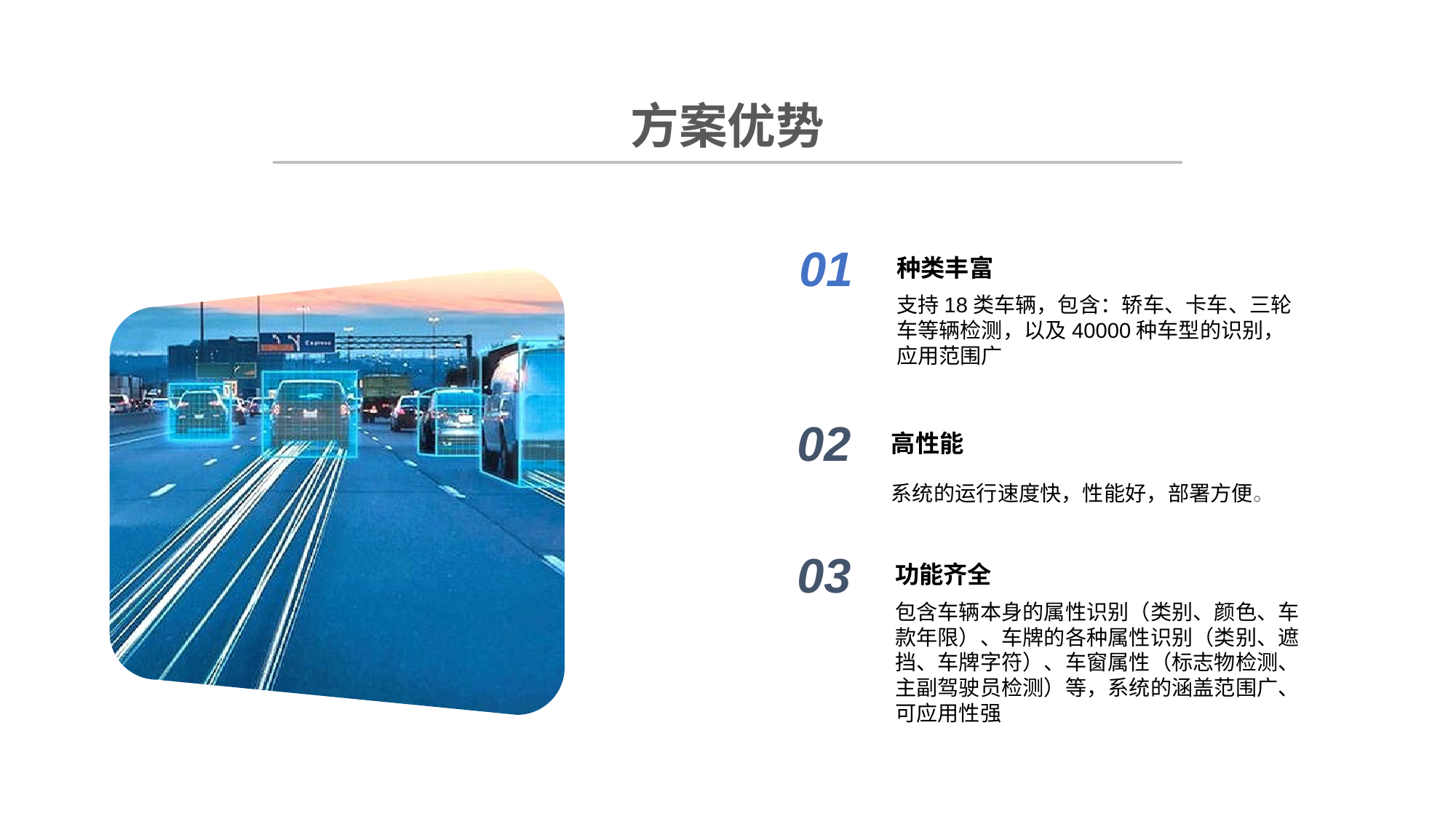

方案优势
01
种类丰富
支持18类车辆，包含：轿车、卡车、三轮车等辆检测，以及40000种车型的识别，应用范围广

02
高性能
系统的运行速度快，性能好，部署方便。
03
功能齐全
包含车辆本身的属性识别（类别、颜色、车款年限）、车牌的各种属性识别（类别、遮挡、车牌字符）、车窗属性（标志物检测、主副驾驶员检测）等，系统的涵盖范围广、可应用性强